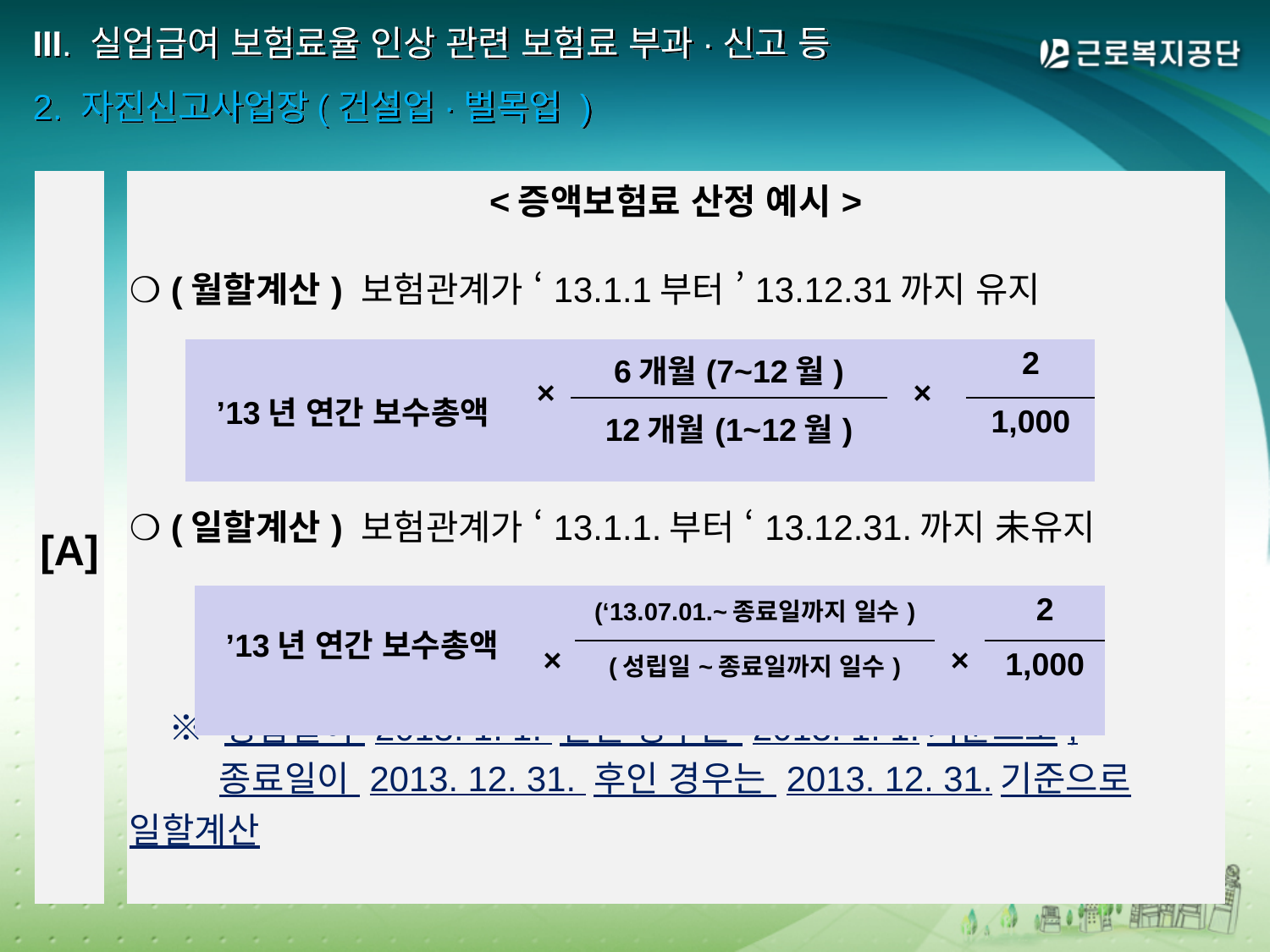

# III. 실업급여 보험료율 인상 관련 보험료 부과·신고 등 2. 자진신고사업장(건설업·벌목업 )
| [A] |  | <증액보험료 산정 예시> ❍ (월할계산) 보험관계가 ‘13.1.1부터 ’13.12.31까지 유지 ❍ (일할계산) 보험관계가 ‘13.1.1.부터 ‘13.12.31.까지 未유지 ※ 성립일이 2013. 1. 1. 전인 경우는 2013. 1. 1.기준으로,    종료일이 2013. 12. 31. 후인 경우는 2013. 12. 31.기준으로 일할계산 |
| --- | --- | --- |
| ’13년 연간 보수총액 | × | 6개월(7~12월) | × | 2 |
| --- | --- | --- | --- | --- |
|  |  | 12개월(1~12월) |  | 1,000 |
| ’13년 연간 보수총액 | × | (‘13.07.01.~종료일까지 일수) | × | 2 |
| --- | --- | --- | --- | --- |
|  |  | (성립일~종료일까지 일수) |  | 1,000 |